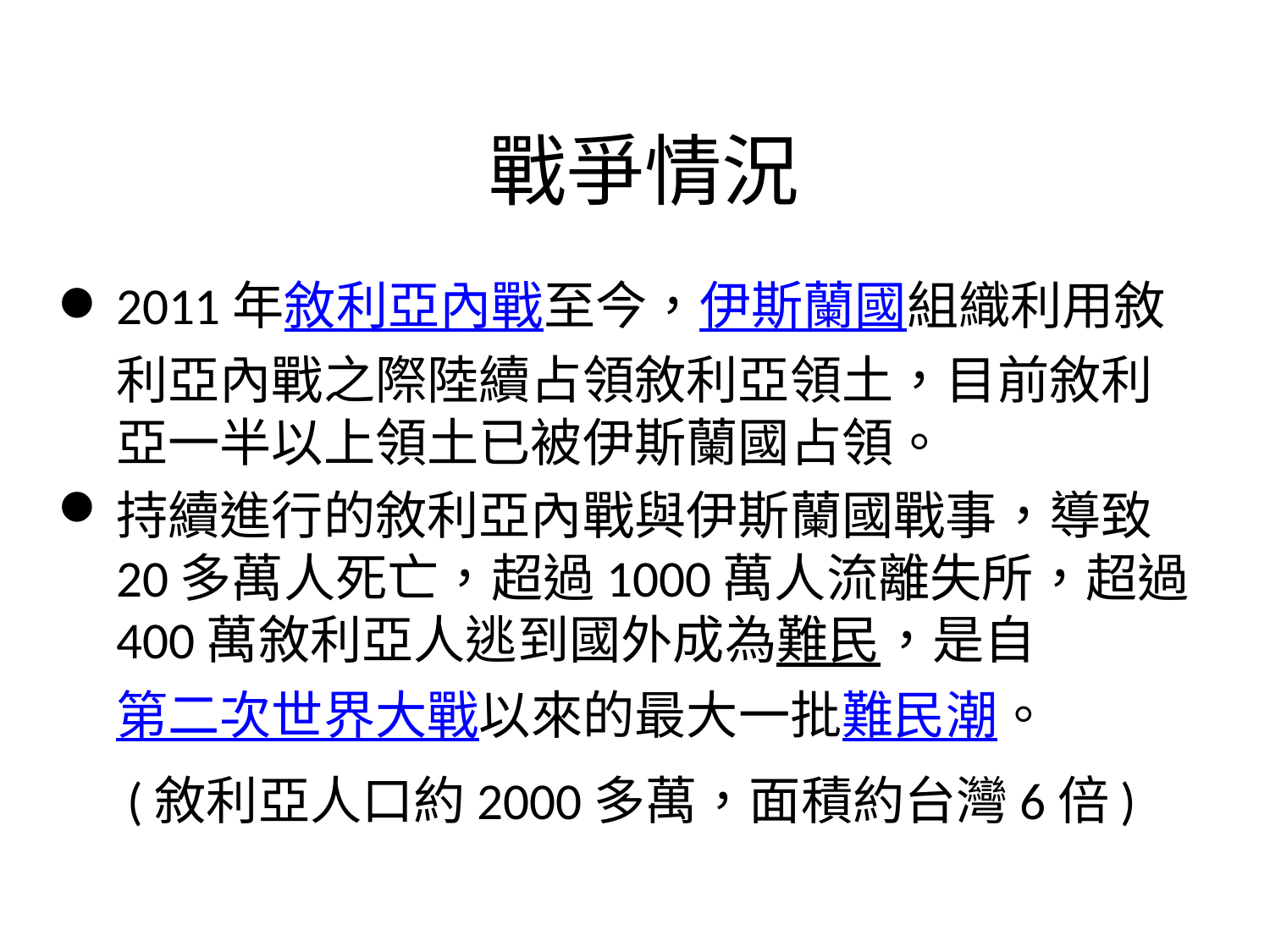

# 戰爭情況
2011年敘利亞內戰至今，伊斯蘭國組織利用敘利亞內戰之際陸續占領敘利亞領土，目前敘利亞一半以上領土已被伊斯蘭國占領。
持續進行的敘利亞內戰與伊斯蘭國戰事，導致20多萬人死亡，超過1000萬人流離失所，超過400萬敘利亞人逃到國外成為難民，是自第二次世界大戰以來的最大一批難民潮。
      (敘利亞人口約2000多萬，面積約台灣6倍)